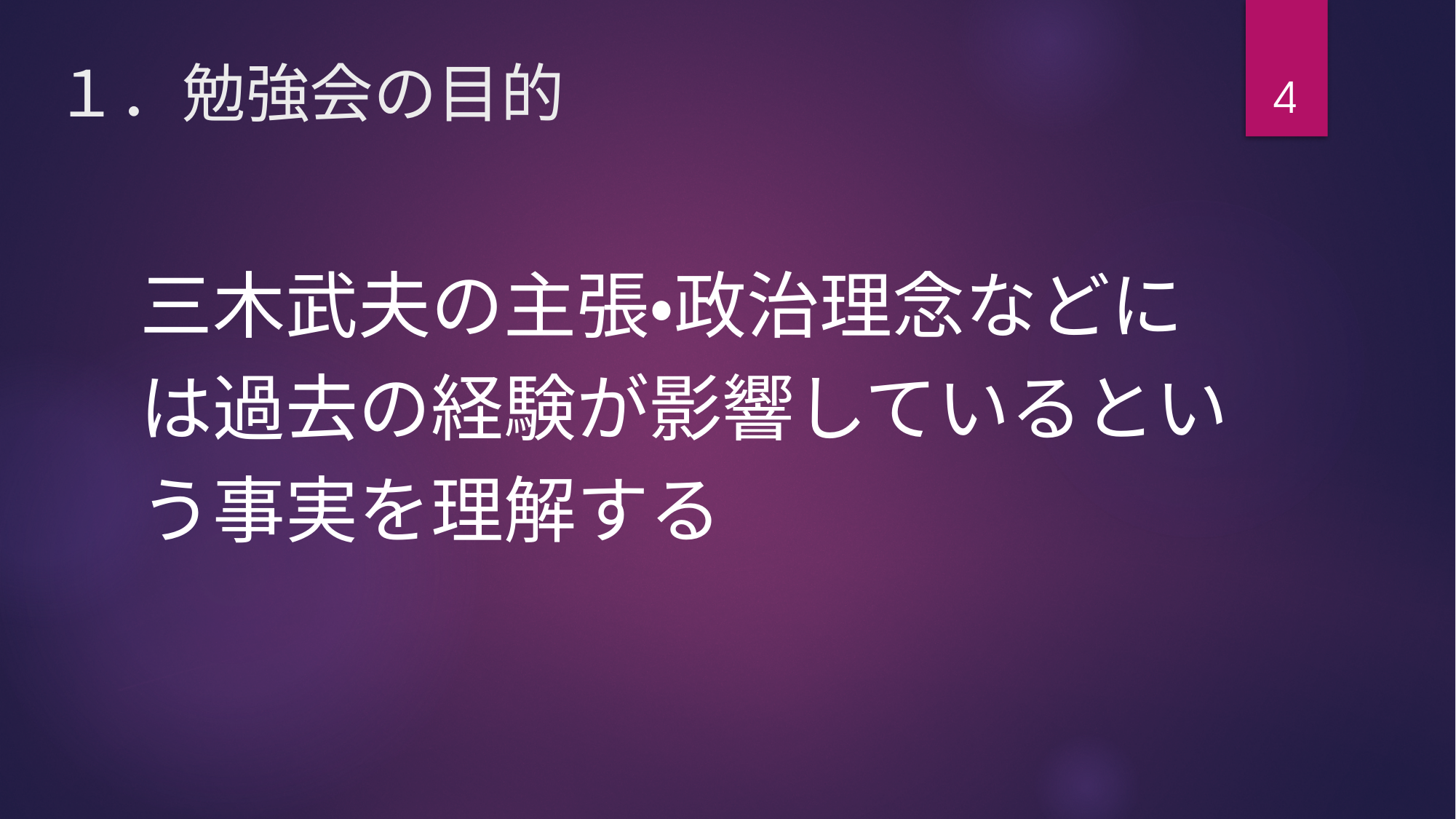

4
# １．勉強会の目的

三木武夫の主張・政治理念などに
は過去の経験が影響しているとい
う事実を理解する